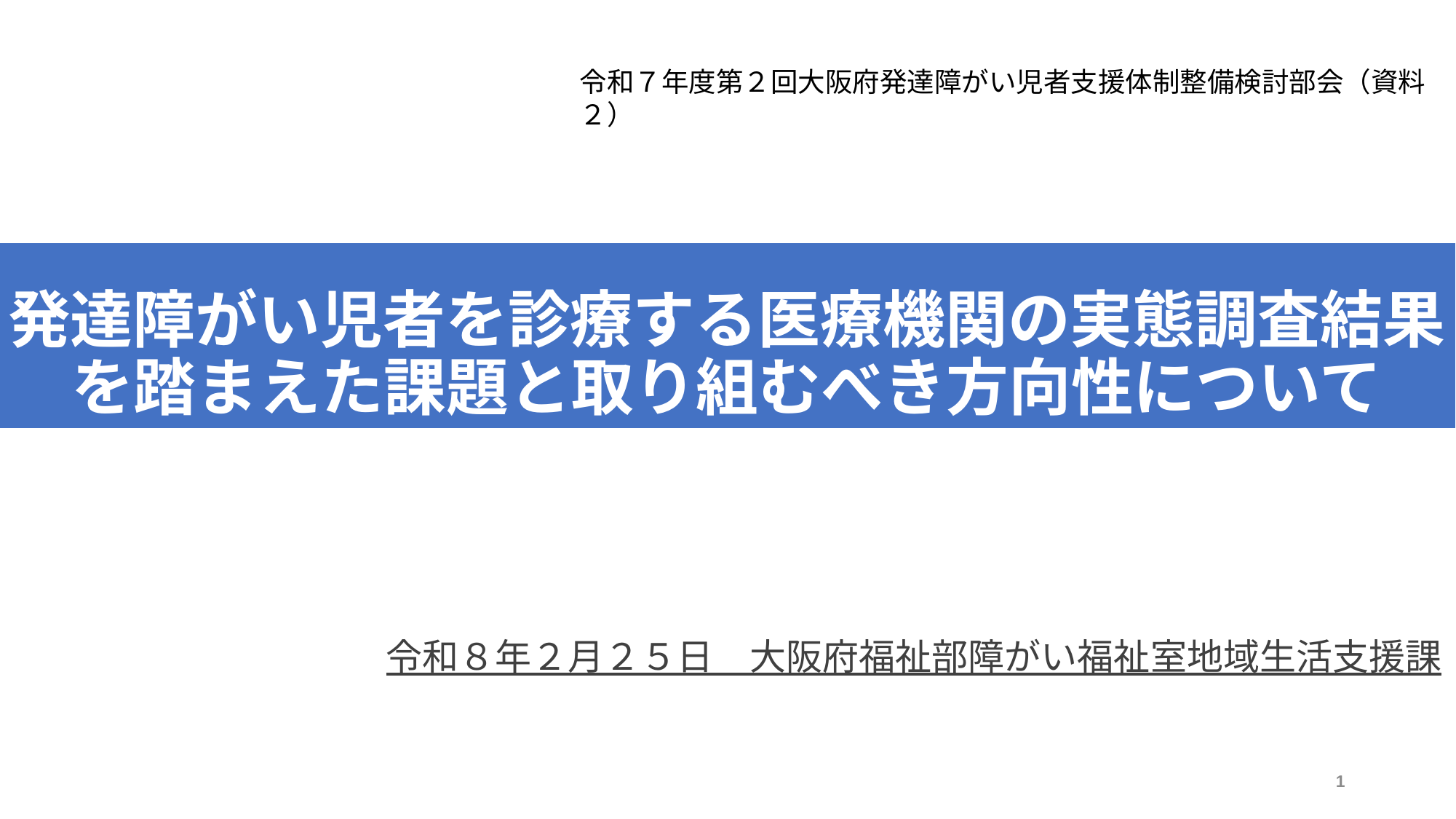

令和７年度第２回大阪府発達障がい児者支援体制整備検討部会（資料２）
# 発達障がい児者を診療する医療機関の実態調査結果を踏まえた課題と取り組むべき方向性について
令和８年２月２５日　大阪府福祉部障がい福祉室地域生活支援課
1